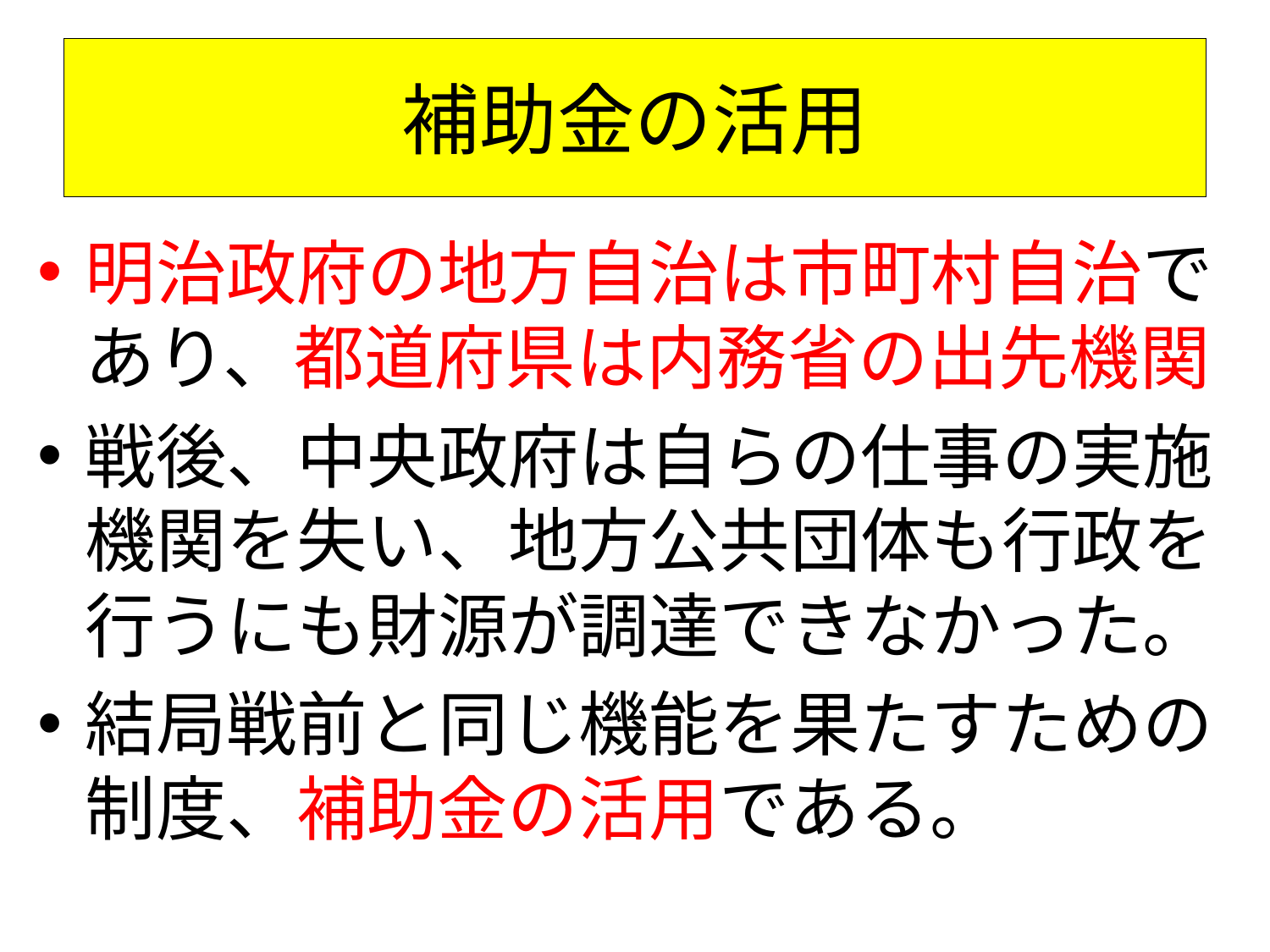

# 補助金の活用
明治政府の地方自治は市町村自治であり、都道府県は内務省の出先機関
戦後、中央政府は自らの仕事の実施機関を失い、地方公共団体も行政を行うにも財源が調達できなかった。
結局戦前と同じ機能を果たすための制度、補助金の活用である。